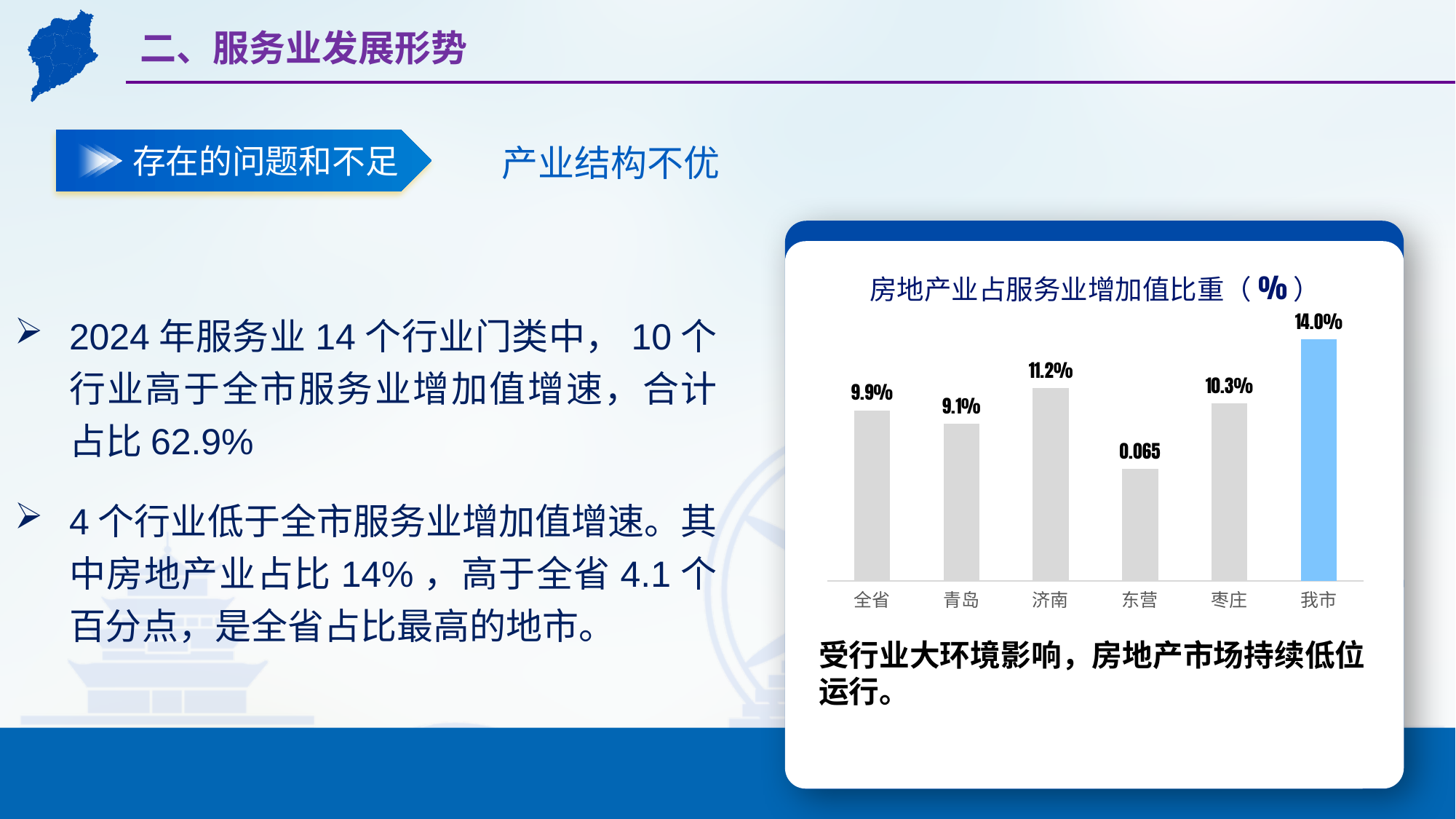

二、服务业发展形势

存在的问题和不足

产业结构不优

2024年服务业14个行业门类中，10个行业高于全市服务业增加值增速，合计占比62.9%
4个行业低于全市服务业增加值增速。其中房地产业占比14%，高于全省4.1个百分点，是全省占比最高的地市。

房地产业占服务业增加值比重（%）

### Chart

| Category | 系列 1 |
|---|---|
| 全省 | 0.099 |
| 青岛 | 0.091 |
| 济南 | 0.112 |
| 东营 | 0.065 |
| 枣庄 | 0.103 |
| 我市 | 0.14 |
受行业大环境影响，房地产市场持续低位运行。